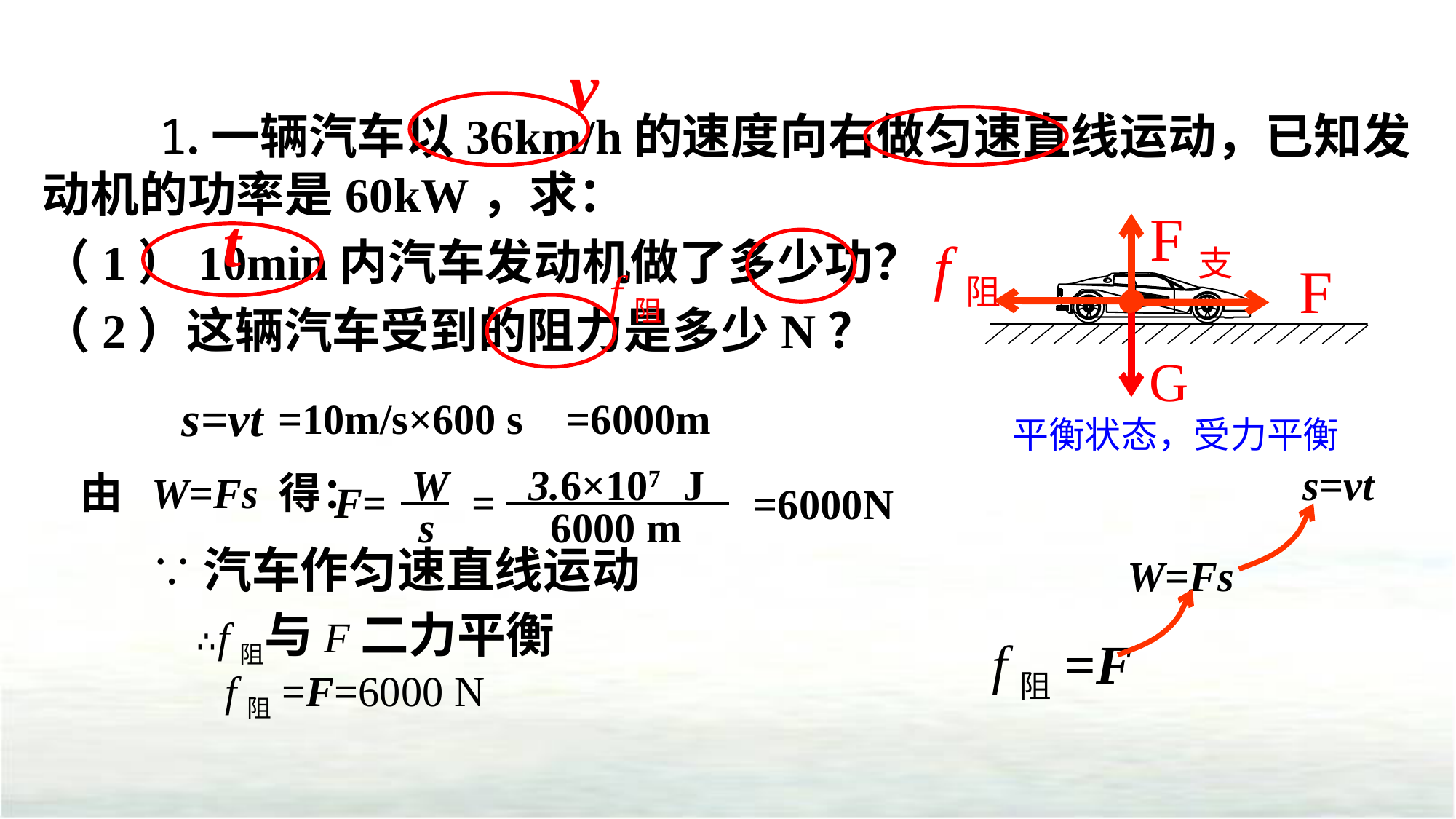

v

    1.一辆汽车以36km/h的速度向右做匀速直线运动，已知发动机的功率是60kW，求：
（1）10min内汽车发动机做了多少功？
（2）这辆汽车受到的阻力是多少N？

t
F支

f阻

F
f阻

G

   s=vt
=6000m
  =10m/s×600 s
平衡状态，受力平衡
W
F=
s
3.6×107   J

   =
6000 m
   s=vt
 由  W=Fs 得：
=6000N

∵汽车作匀速直线运动
   W=Fs
∴f阻与F二力平衡

f阻=F
f阻=F=6000 N